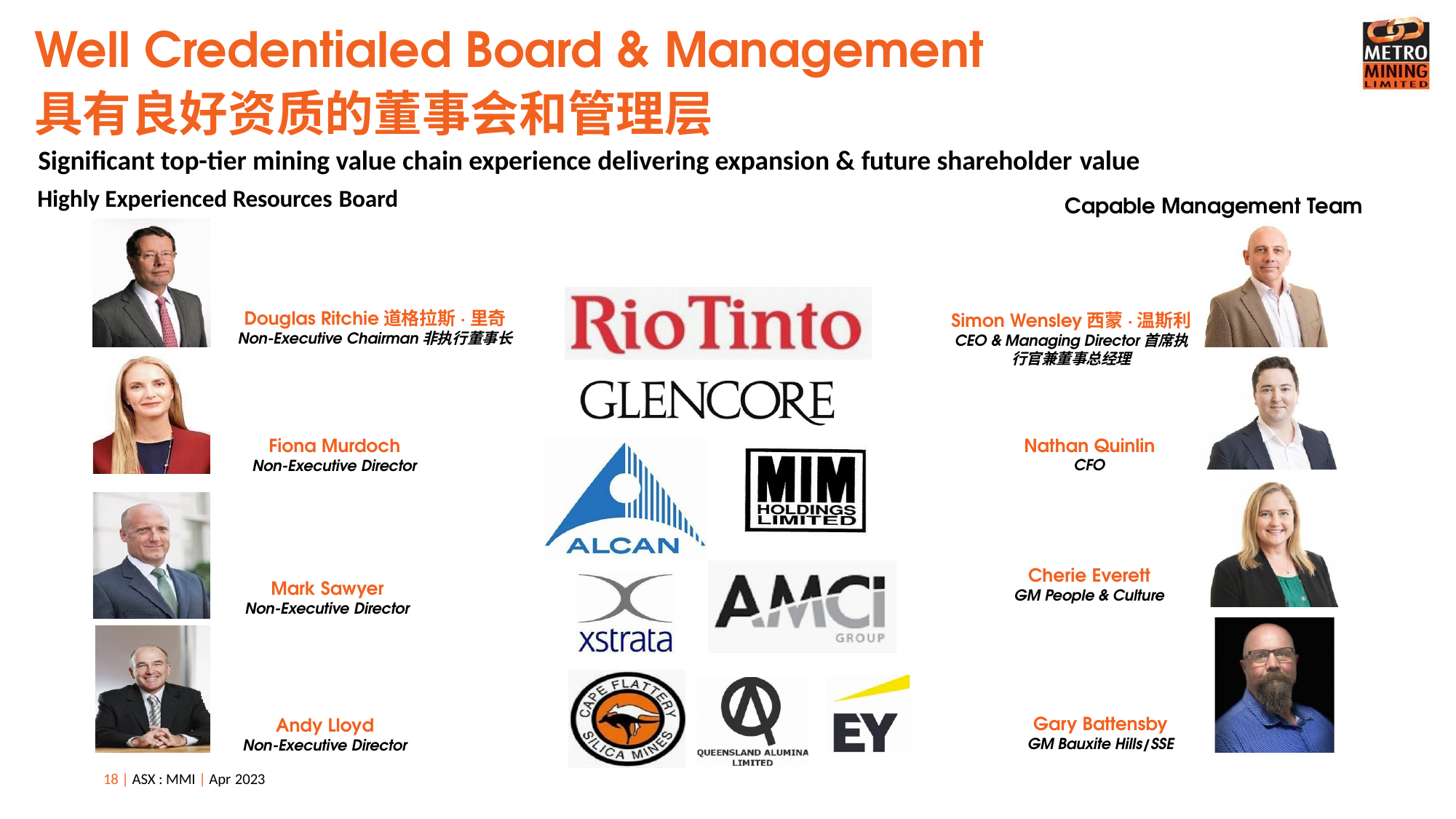

# Well Credentialed Board & Management 具有良好资质的董事会和管理层

Significant top-tier mining value chain experience delivering expansion & future shareholder value
Highly Experienced Resources Board
Capable Management Team

Douglas Ritchie道格拉斯·里奇
Non-Executive Chairman非执行董事长
Simon Wensley西蒙·温斯利
CEO & Managing Director首席执行官兼董事总经理

Nathan Quinlin
CFO
Fiona Murdoch
Non-Executive Director

Cherie Everett
GM People & Culture

Mark Sawyer
Non-Executive Director

Gary Battensby
GM Bauxite Hills/SSE
Andy Lloyd
Non-Executive Director
18 | ASX : MMI | Apr 2023